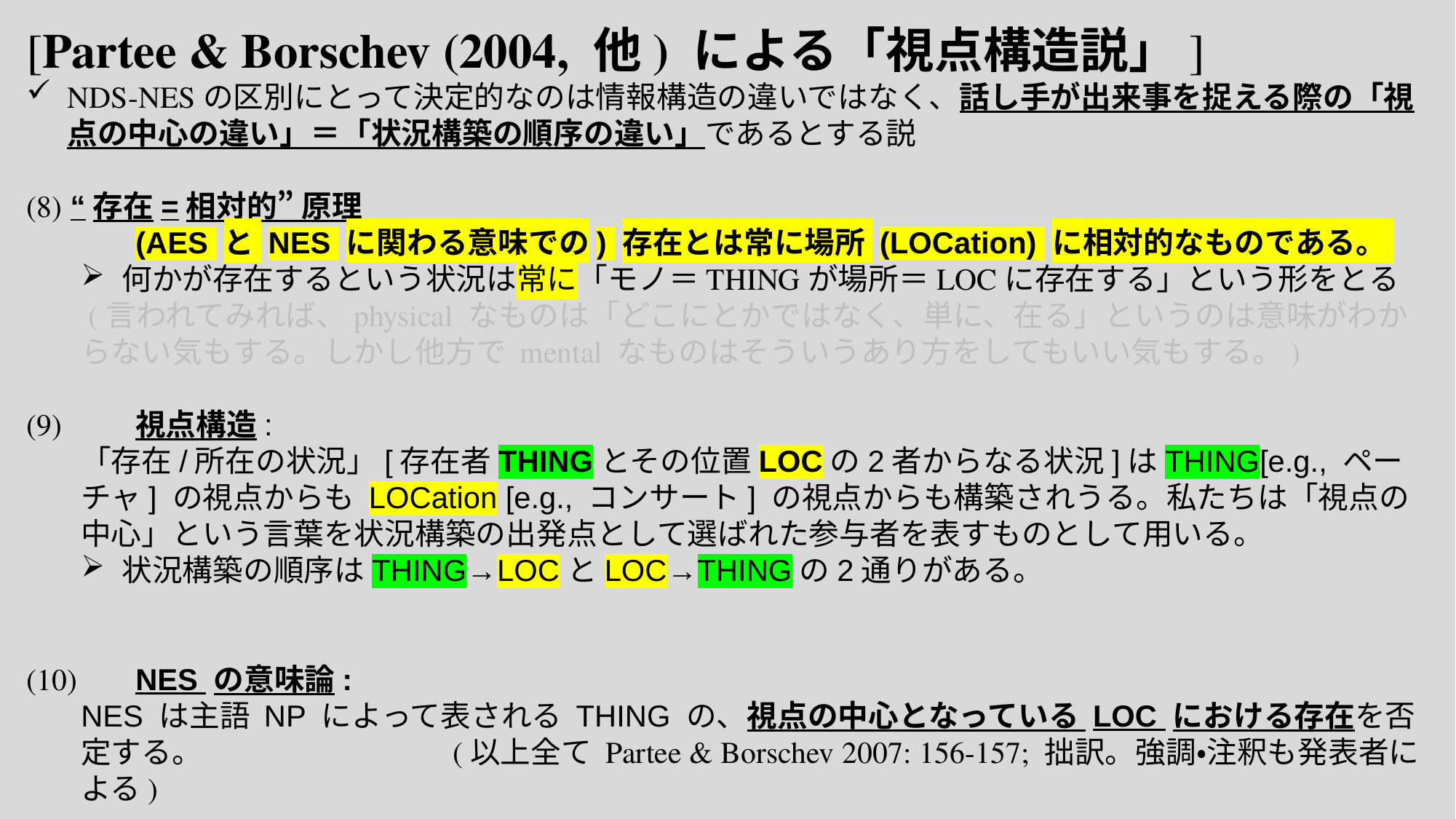

[Partee & Borschev (2004, 他) による「視点構造説」]
NDS-NESの区別にとって決定的なのは情報構造の違いではなく、話し手が出来事を捉える際の「視点の中心の違い」＝「状況構築の順序の違い」であるとする説

(8) “存在=相対的” 原理
	(AES と NES に関わる意味での) 存在とは常に場所 (LOCation) に相対的なものである。
何かが存在するという状況は常に「モノ＝THINGが場所＝LOCに存在する」という形をとる
 (言われてみれば、physical なものは「どこにとかではなく、単に、在る」というのは意味がわからない気もする。しかし他方で mental なものはそういうあり方をしてもいい気もする。)

(9)	視点構造:
「存在/所在の状況」[存在者THINGとその位置LOCの2者からなる状況]はTHING[e.g., ペーチャ] の視点からも LOCation [e.g., コンサート] の視点からも構築されうる。私たちは「視点の中心」という言葉を状況構築の出発点として選ばれた参与者を表すものとして用いる。
状況構築の順序はTHING→LOCとLOC→THINGの2通りがある。

(10)	NES の意味論:
NES は主語 NP によって表される THING の、視点の中心となっている LOC における存在を否定する。　　　　　　　　(以上全て Partee & Borschev 2007: 156-157; 拙訳。強調・注釈も発表者による)